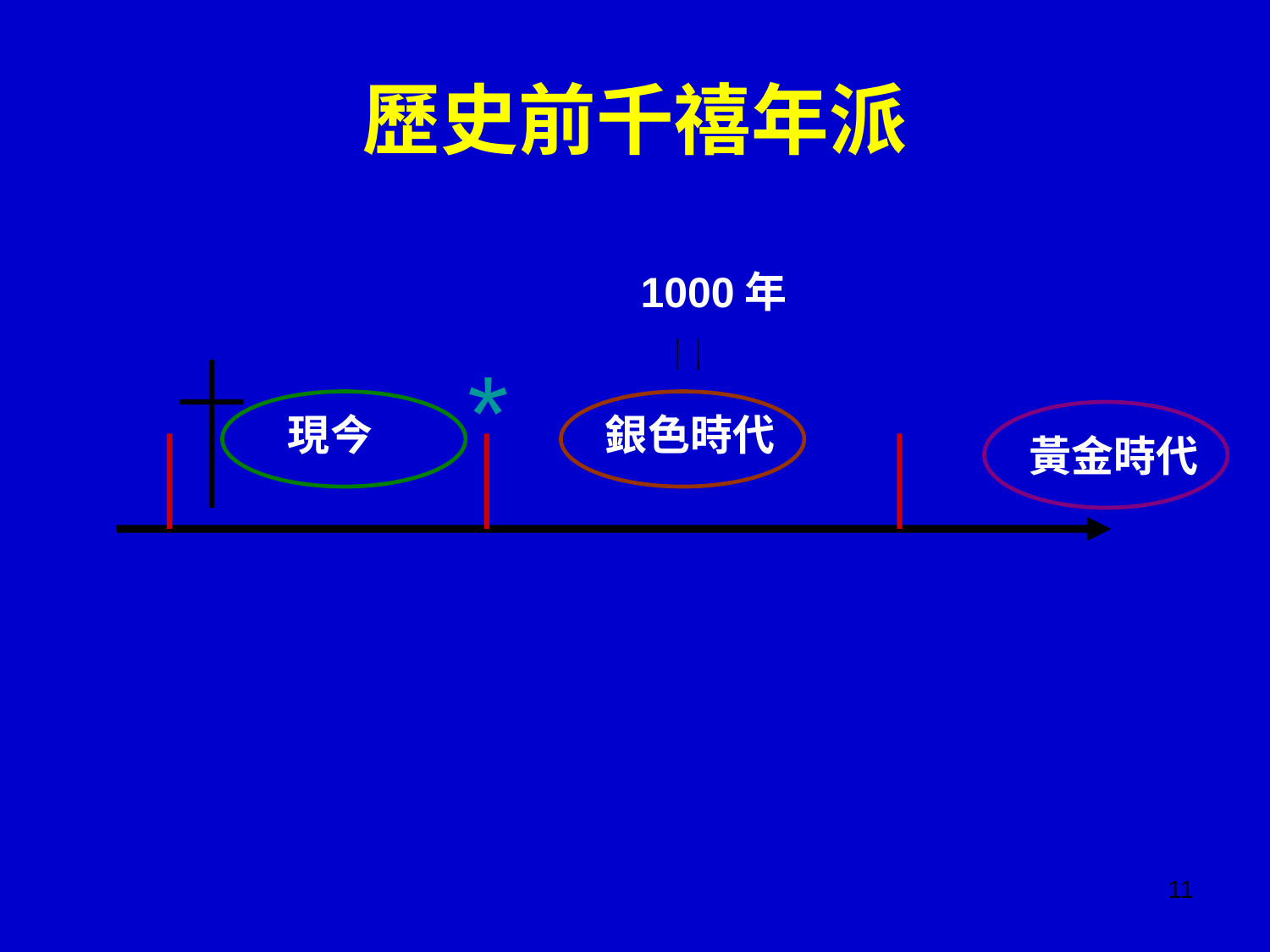

# 歷史前千禧年派

1000年
*

現今
銀色時代
黃金時代

11